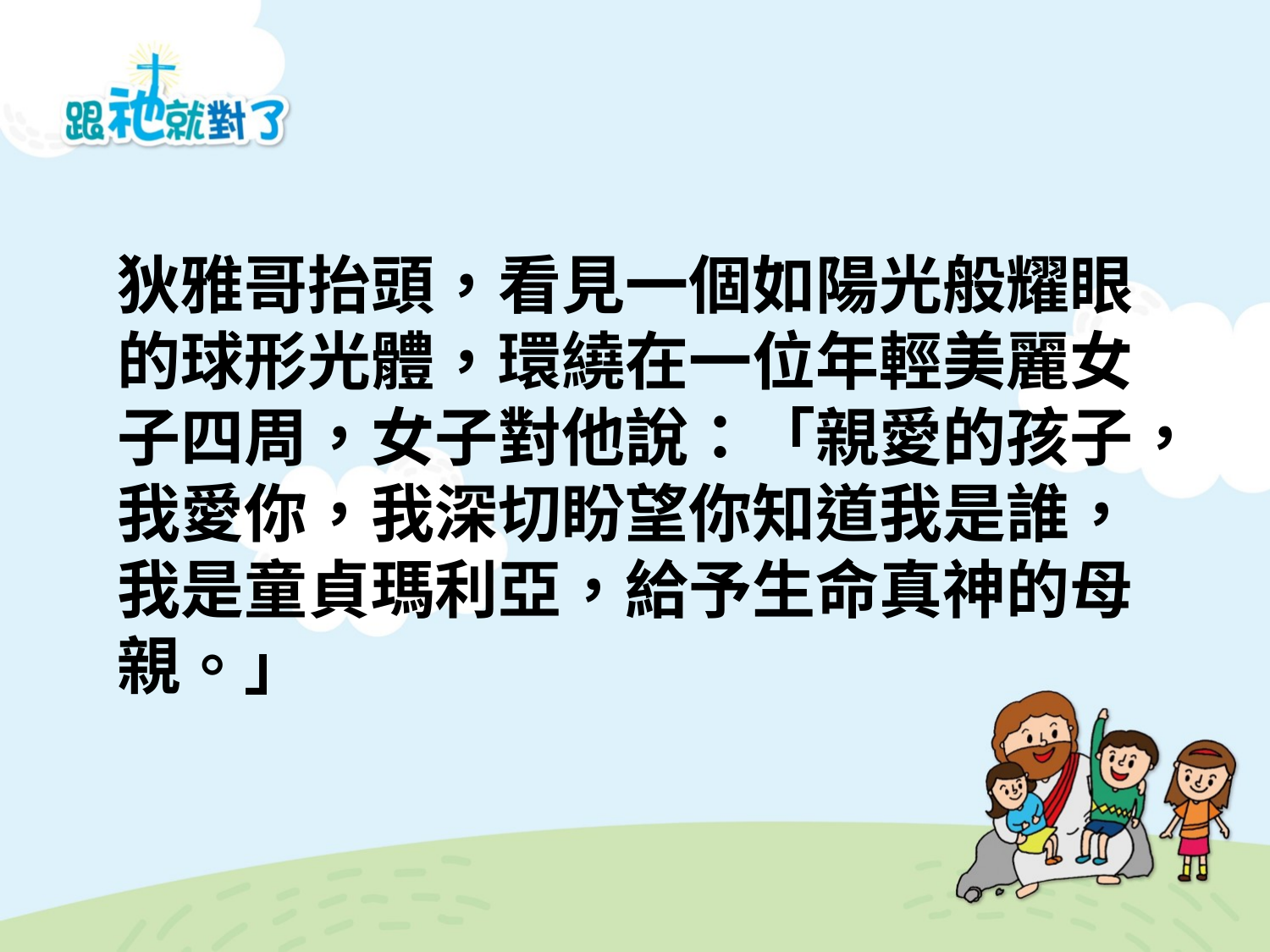

狄雅哥抬頭，看見一個如陽光般耀眼的球形光體，環繞在一位年輕美麗女子四周，女子對他說：「親愛的孩子，我愛你，我深切盼望你知道我是誰，我是童貞瑪利亞，給予生命真神的母親。」